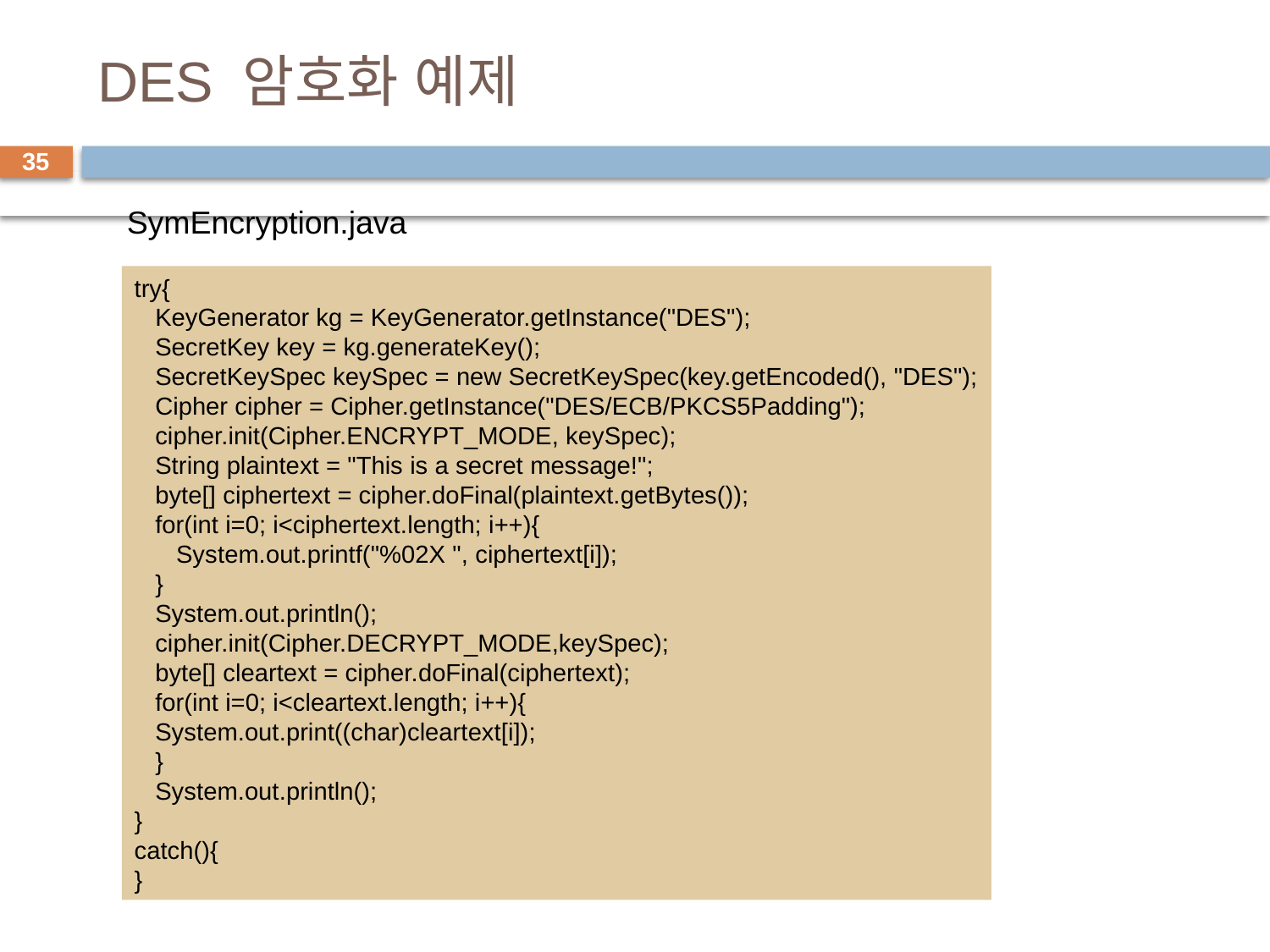

# DES 암호화 예제
35
SymEncryption.java
try{
   KeyGenerator kg = KeyGenerator.getInstance("DES");
   SecretKey key = kg.generateKey();
   SecretKeySpec keySpec = new SecretKeySpec(key.getEncoded(), "DES");
   Cipher cipher = Cipher.getInstance("DES/ECB/PKCS5Padding");
   cipher.init(Cipher.ENCRYPT_MODE, keySpec);
   String plaintext = "This is a secret message!";
   byte[] ciphertext = cipher.doFinal(plaintext.getBytes());
   for(int i=0; i<ciphertext.length; i++){
      System.out.printf("%02X ", ciphertext[i]);
   }
   System.out.println();
   cipher.init(Cipher.DECRYPT_MODE,keySpec);
   byte[] cleartext = cipher.doFinal(ciphertext);
   for(int i=0; i<cleartext.length; i++){
   System.out.print((char)cleartext[i]);
   }
   System.out.println();
}
catch(){
}